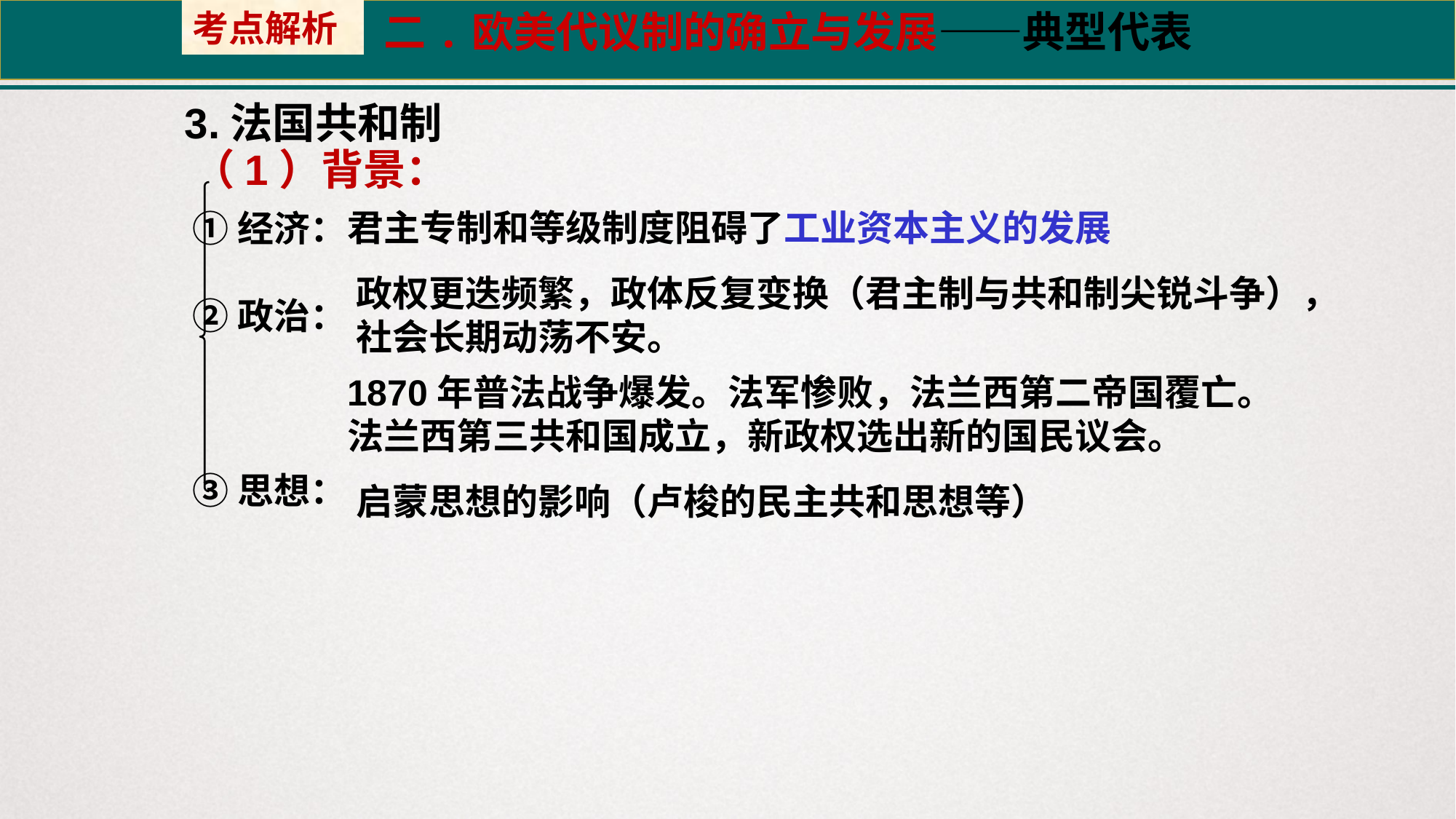

考点解析
二.欧美代议制的确立与发展——典型代表
3.法国共和制
（1）背景：

君主专制和等级制度阻碍了工业资本主义的发展
①经济：

②政治：

③思想：
政权更迭频繁，政体反复变换（君主制与共和制尖锐斗争），社会长期动荡不安。
1870年普法战争爆发。法军惨败，法兰西第二帝国覆亡。
法兰西第三共和国成立，新政权选出新的国民议会。
启蒙思想的影响（卢梭的民主共和思想等）